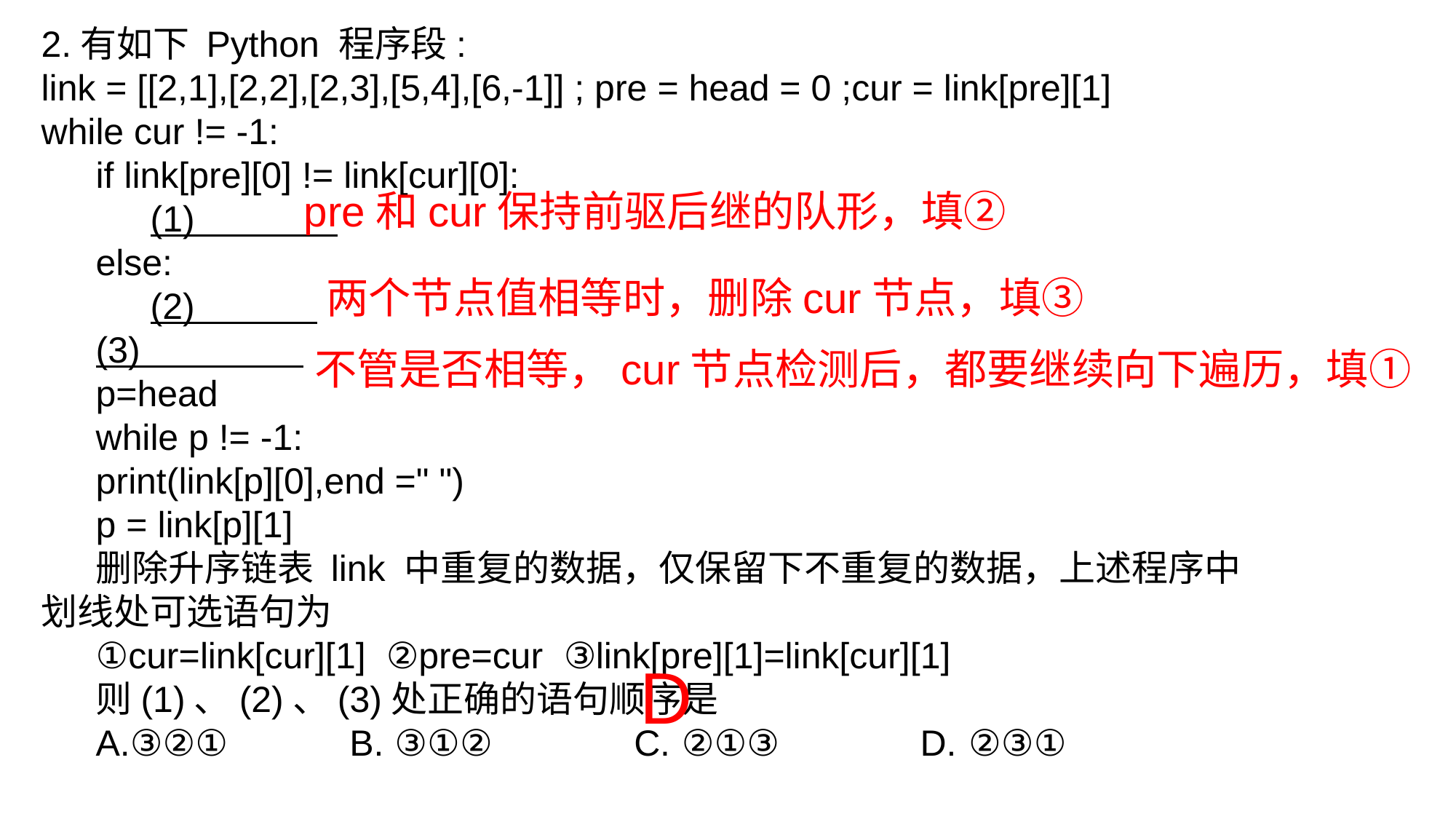

2.有如下 Python 程序段:
link = [[2,1],[2,2],[2,3],[5,4],[6,-1]] ; pre = head = 0 ;cur = link[pre][1]
while cur != -1:
if link[pre][0] != link[cur][0]:
(1)                    1
else:
(2)              1
(3)                1
p=head
while p != -1:
print(link[p][0],end =" ")
p = link[p][1]
删除升序链表 link 中重复的数据，仅保留下不重复的数据，上述程序中划线处可选语句为
①cur=link[cur][1]  ②pre=cur  ③link[pre][1]=link[cur][1]
则(1)、(2)、(3)处正确的语句顺序是
A.③②①            B. ③①②              C. ②①③              D. ②③①
pre和cur保持前驱后继的队形，填②
两个节点值相等时，删除cur节点，填③
不管是否相等，cur节点检测后，都要继续向下遍历，填①
D